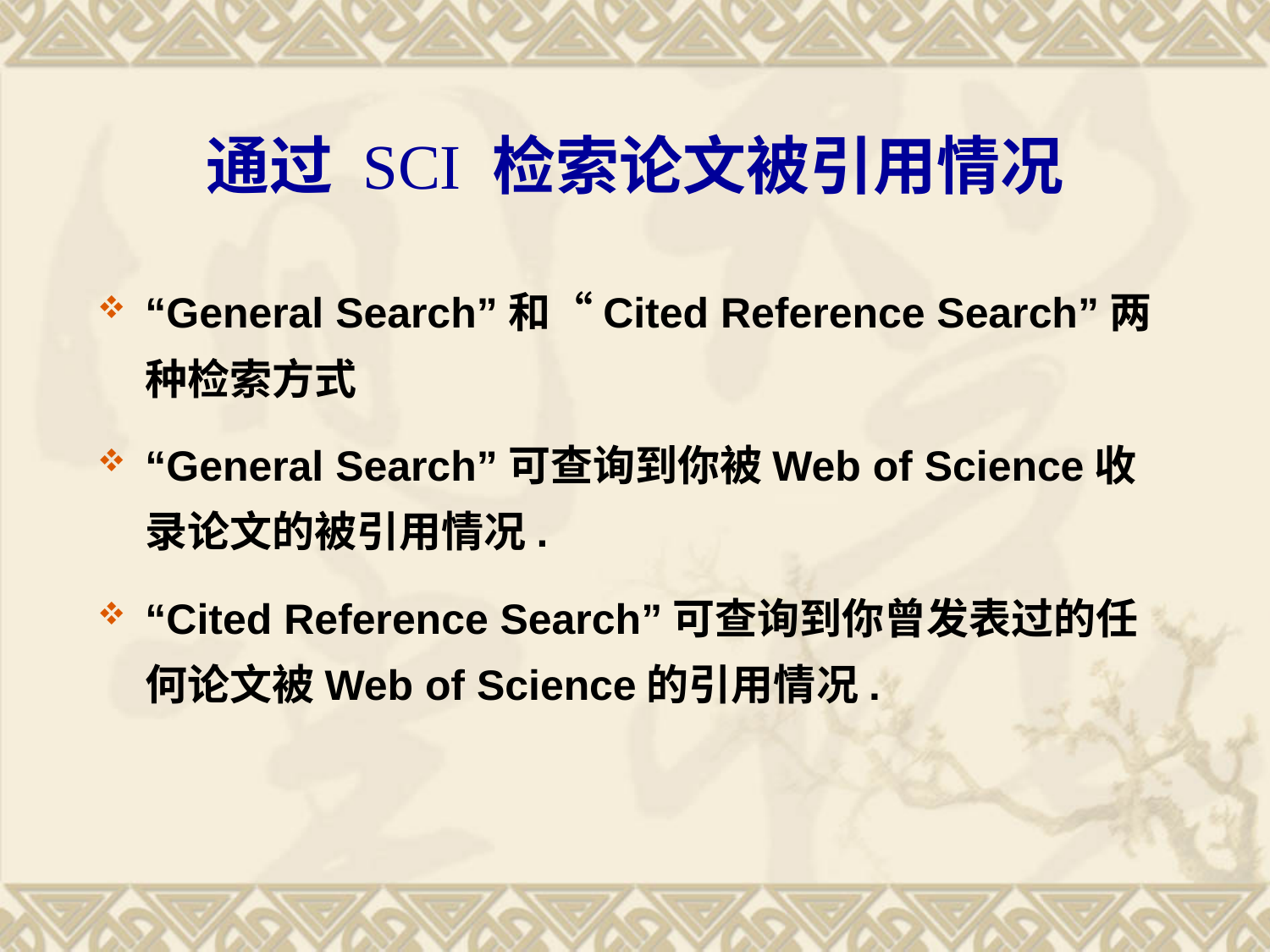

# 通过 SCI 检索论文被引用情况
“General Search”和“Cited Reference Search”两种检索方式
“General Search”可查询到你被Web of Science收录论文的被引用情况.
“Cited Reference Search”可查询到你曾发表过的任何论文被Web of Science的引用情况.